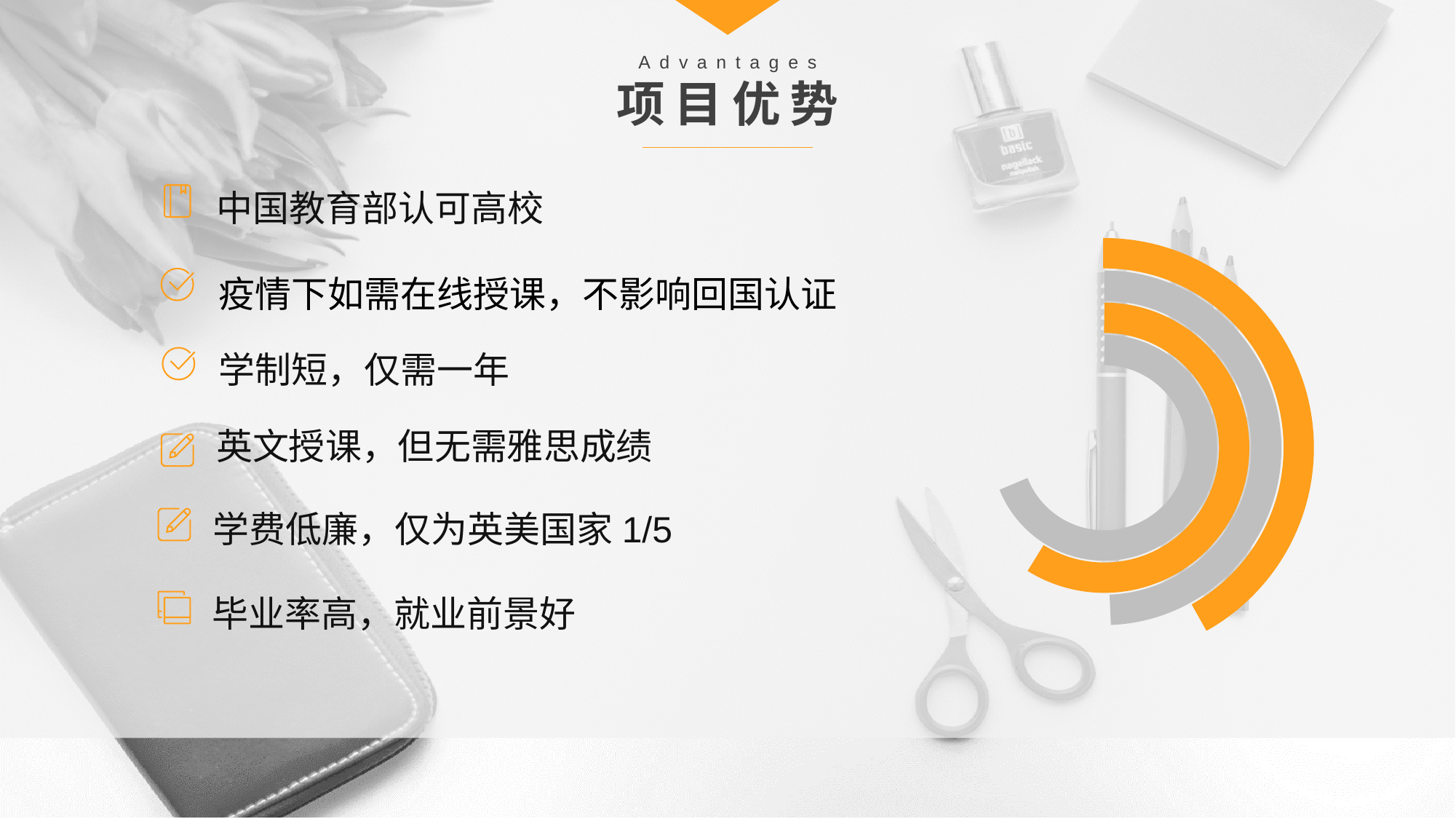

Advantages
项目优势

中国教育部认可高校

疫情下如需在线授课，不影响回国认证

学制短，仅需一年

英文授课，但无需雅思成绩

学费低廉，仅为英美国家1/5

毕业率高，就业前景好